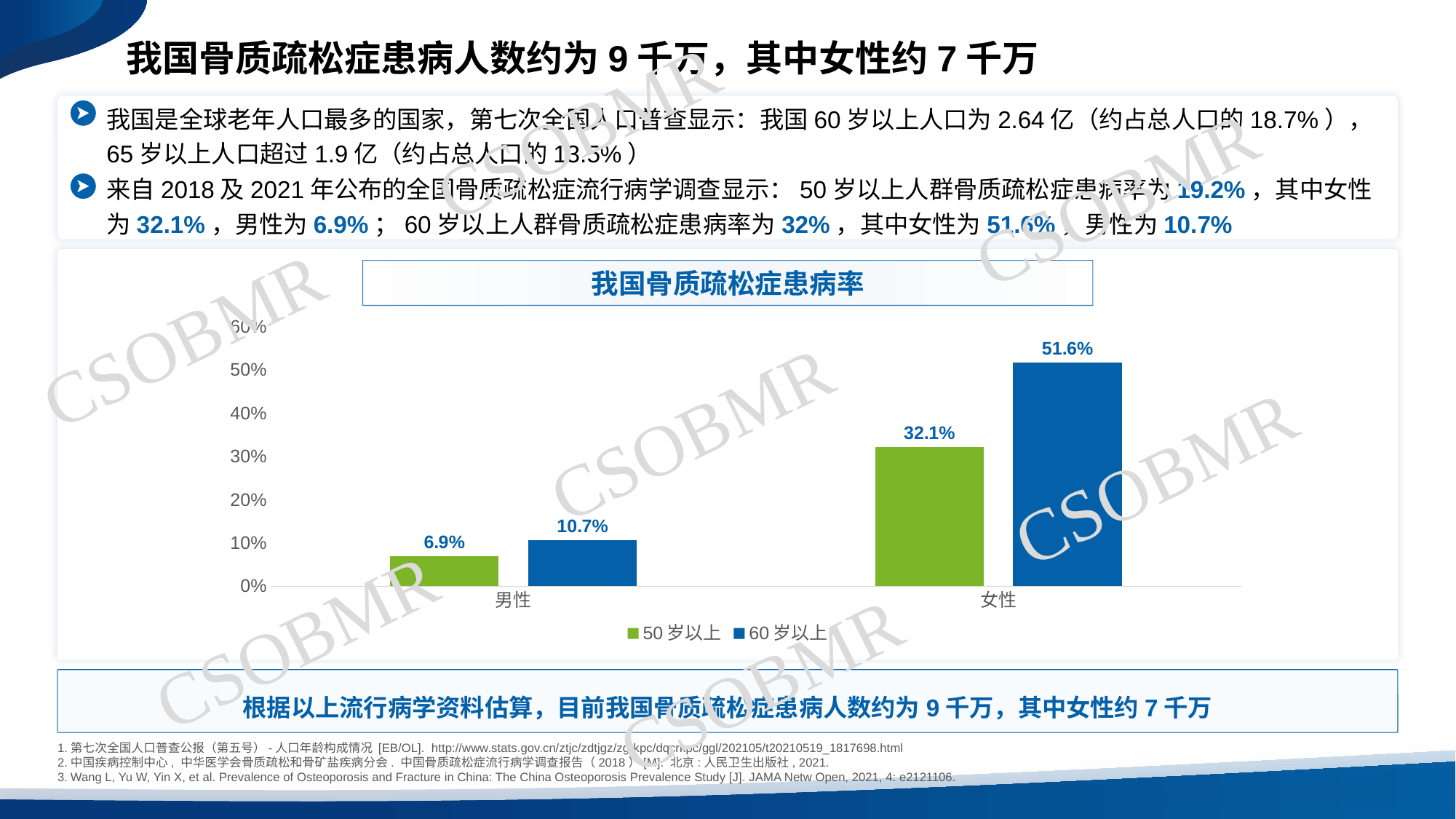

我国骨质疏松症患病人数约为9千万，其中女性约7千万
CSOBMR
我国是全球老年人口最多的国家，第七次全国人口普查显示：我国60岁以上人口为2.64亿（约占总人口的18.7%），65岁以上人口超过1.9亿（约占总人口的13.5%）

CSOBMR
来自2018及2021年公布的全国骨质疏松症流行病学调查显示：50岁以上人群骨质疏松症患病率为19.2%，其中女性为32.1%，男性为6.9%；60岁以上人群骨质疏松症患病率为32%，其中女性为51.6%，男性为10.7%

我国骨质疏松症患病率
CSOBMR

### Chart

| Category | 50岁以上 | 60岁以上 |
|---|---|---|
| 男性 | 0.069 | 0.107 |
| 女性 | 0.321 | 0.516 |
CSOBMR
CSOBMR
CSOBMR
CSOBMR

根据以上流行病学资料估算，目前我国骨质疏松症患病人数约为9千万，其中女性约7千万
第七次全国人口普查公报（第五号）-人口年龄构成情况 [EB/OL].  http://www.stats.gov.cn/ztjc/zdtjgz/zgrkpc/dqcrkpc/ggl/202105/t20210519_1817698.html
中国疾病控制中心, 中华医学会骨质疏松和骨矿盐疾病分会. 中国骨质疏松症流行病学调查报告（2018）[M]. 北京:人民卫生出版社, 2021.
Wang L, Yu W, Yin X, et al. Prevalence of Osteoporosis and Fracture in China: The China Osteoporosis Prevalence Study [J]. JAMA Netw Open, 2021, 4: e2121106.